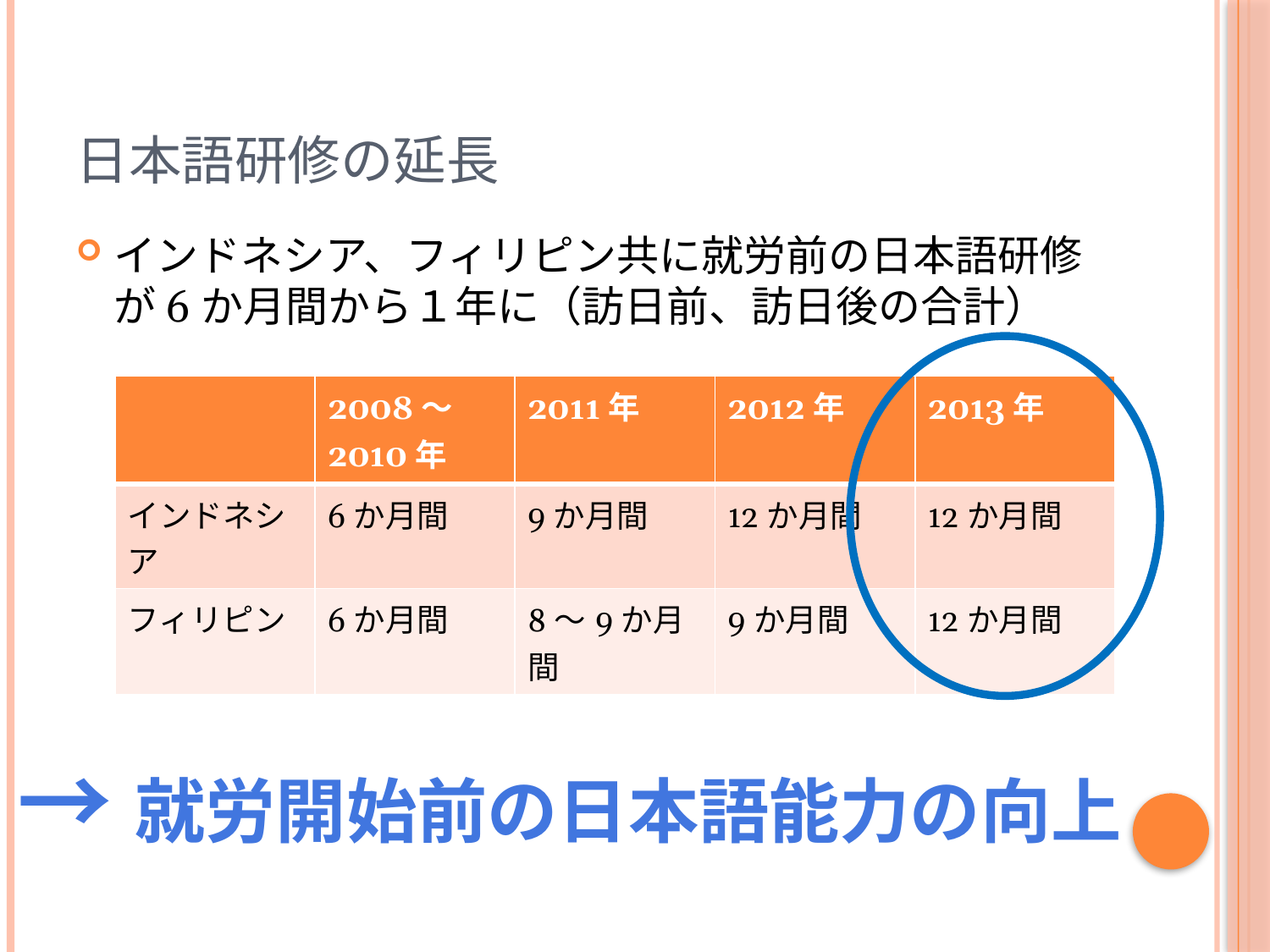

# 日本語研修の延長
インドネシア、フィリピン共に就労前の日本語研修が6か月間から１年に（訪日前、訪日後の合計）

|  | 2008～2010年 | 2011年 | 2012年 | 2013年 |
| --- | --- | --- | --- | --- |
| インドネシア | 6か月間 | 9か月間 | 12か月間 | 12か月間 |
| フィリピン | 6か月間 | 8～9か月間 | 9か月間 | 12か月間 |
→就労開始前の日本語能力の向上